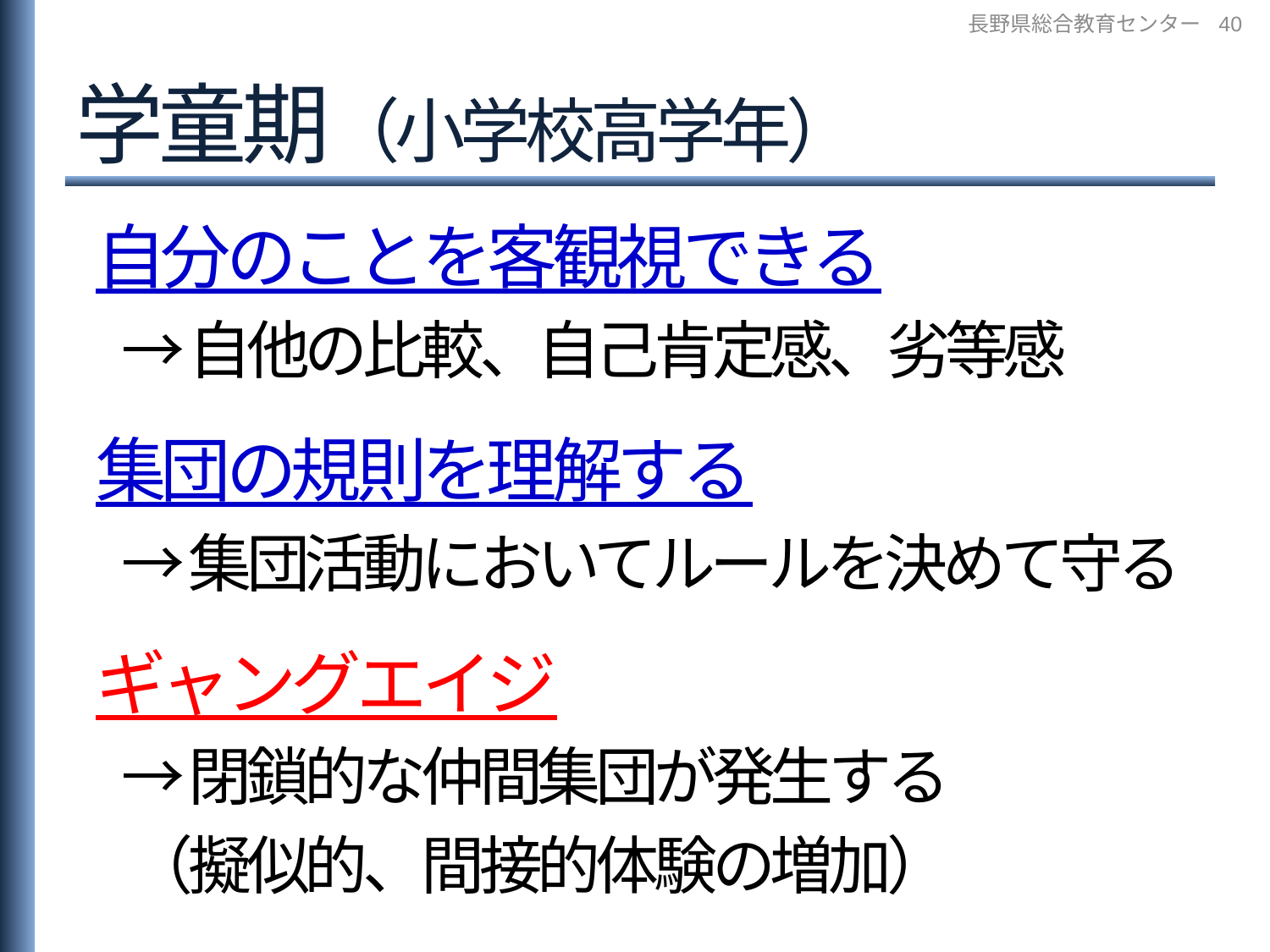

長野県総合教育センター
40
# 学童期（小学校高学年）
 自分のことを客観視できる
　→ 自他の比較、自己肯定感、劣等感

 集団の規則を理解する
　→ 集団活動においてルールを決めて守る

 ギャングエイジ
　→ 閉鎖的な仲間集団が発生する
　 （擬似的、間接的体験の増加）